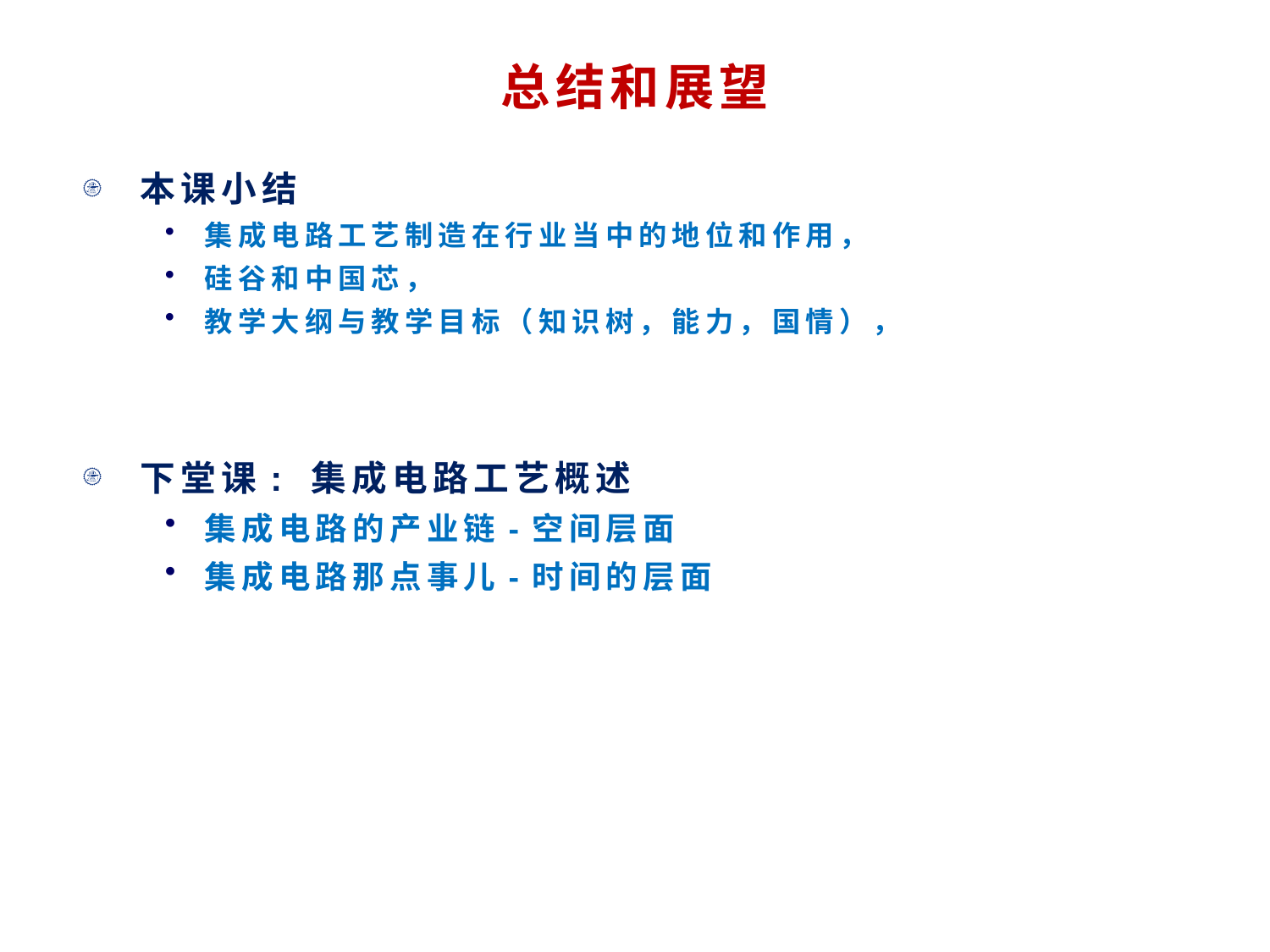

# 总结和展望
本课小结
集成电路工艺制造在行业当中的地位和作用，
硅谷和中国芯，
教学大纲与教学目标（知识树，能力，国情），

下堂课: 集成电路工艺概述
集成电路的产业链-空间层面
集成电路那点事儿-时间的层面